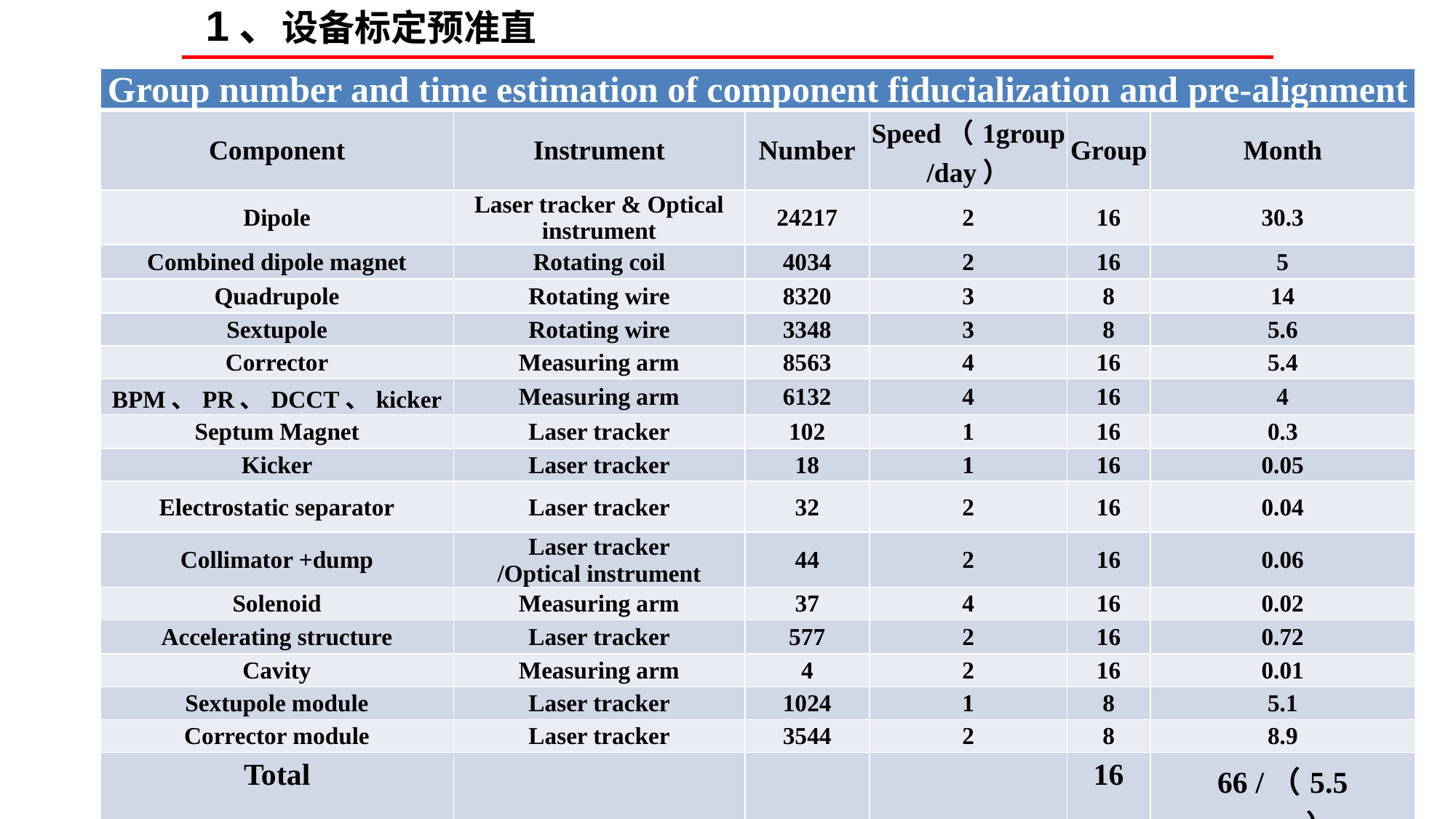

1、设备标定预准直
| Group number and time estimation of component fiducialization and pre-alignment |  |  |  |  |  |
| --- | --- | --- | --- | --- | --- |
| Component | Instrument | Number | Speed（1group/day） | Group | Month |
| Dipole | Laser tracker & Optical instrument | 24217 | 2 | 16 | 30.3 |
| Combined dipole magnet | Rotating coil | 4034 | 2 | 16 | 5 |
| Quadrupole | Rotating wire | 8320 | 3 | 8 | 14 |
| Sextupole | Rotating wire | 3348 | 3 | 8 | 5.6 |
| Corrector | Measuring arm | 8563 | 4 | 16 | 5.4 |
| BPM、PR、DCCT、kicker | Measuring arm | 6132 | 4 | 16 | 4 |
| Septum Magnet | Laser tracker | 102 | 1 | 16 | 0.3 |
| Kicker | Laser tracker | 18 | 1 | 16 | 0.05 |
| Electrostatic separator | Laser tracker | 32 | 2 | 16 | 0.04 |
| Collimator +dump | Laser tracker /Optical instrument | 44 | 2 | 16 | 0.06 |
| Solenoid | Measuring arm | 37 | 4 | 16 | 0.02 |
| Accelerating structure | Laser tracker | 577 | 2 | 16 | 0.72 |
| Cavity | Measuring arm | 4 | 2 | 16 | 0.01 |
| Sextupole module | Laser tracker | 1024 | 1 | 8 | 5.1 |
| Corrector module | Laser tracker | 3544 | 2 | 8 | 8.9 |
| Total |  |  |  | 16 | 66 /（5.5 years） |
5